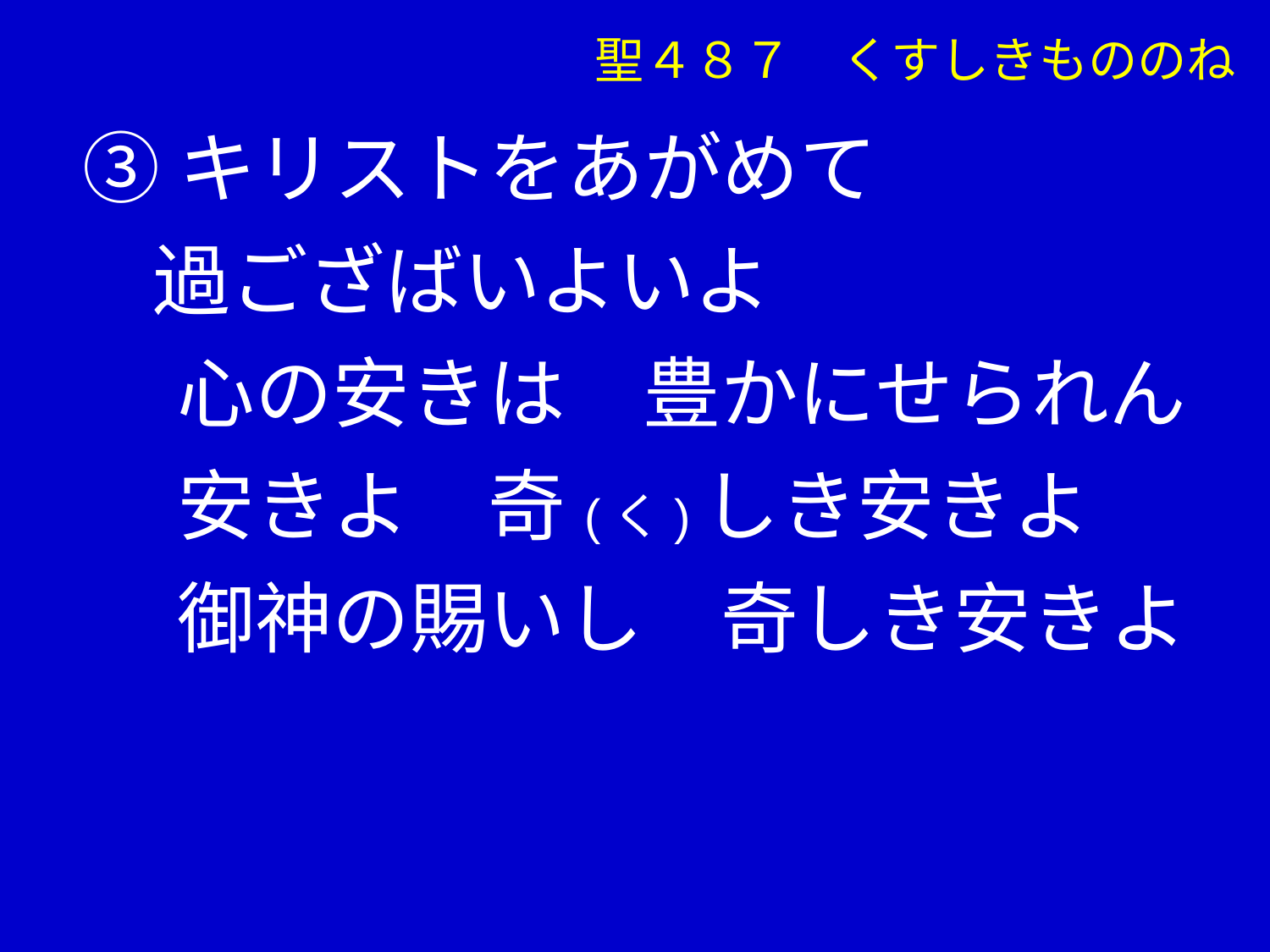

聖４８７　くすしきもののね
③キリストをあがめて
   過ござばいよいよ
　 心の安きは　豊かにせられん
　 安きよ　奇(く)しき安きよ
　 御神の賜いし　奇しき安きよ